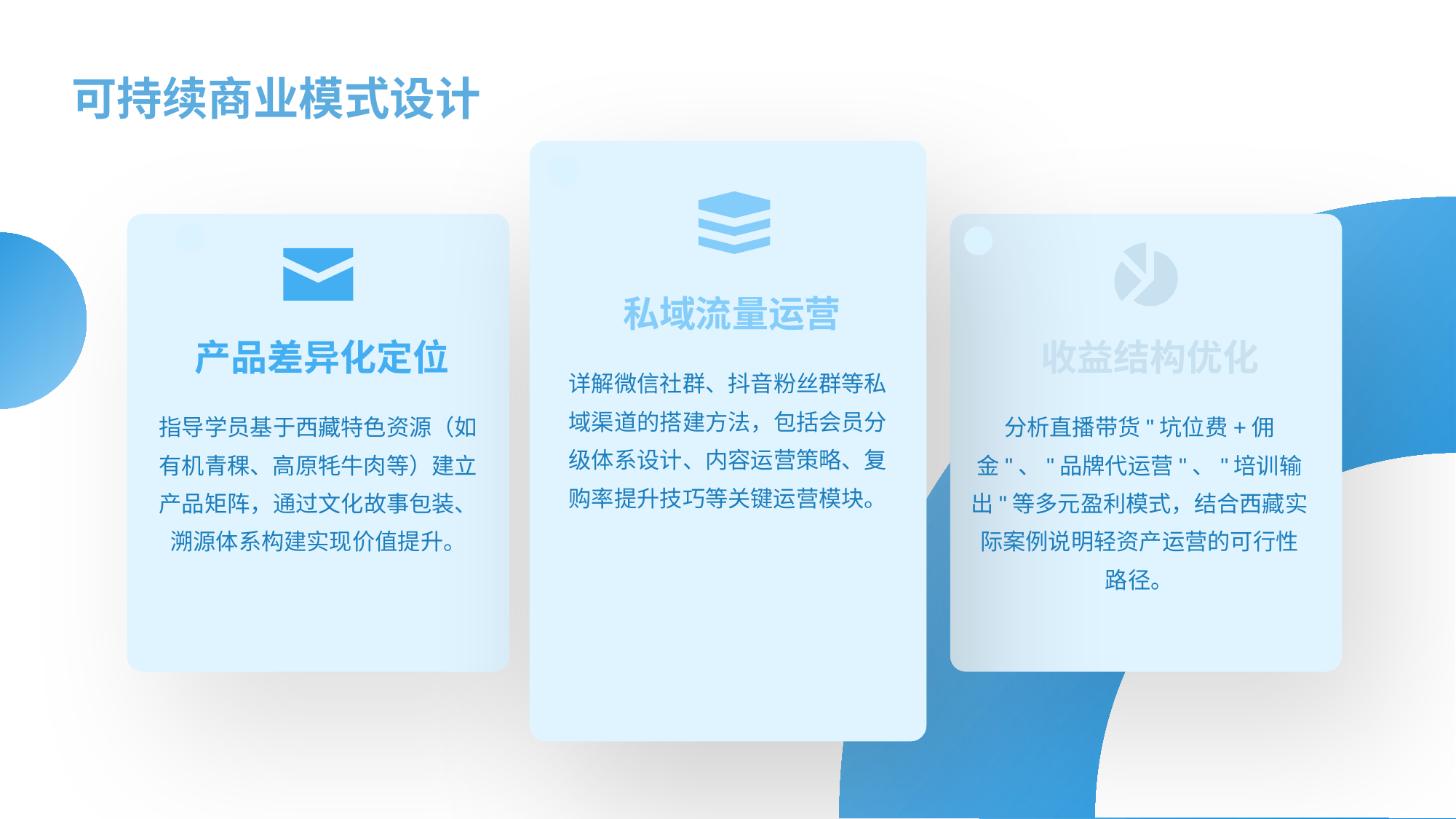

可持续商业模式设计

私域流量运营
产品差异化定位
收益结构优化
详解微信社群、抖音粉丝群等私域渠道的搭建方法，包括会员分级体系设计、内容运营策略、复购率提升技巧等关键运营模块。
指导学员基于西藏特色资源（如有机青稞、高原牦牛肉等）建立产品矩阵，通过文化故事包装、溯源体系构建实现价值提升。
分析直播带货"坑位费+佣金"、"品牌代运营"、"培训输出"等多元盈利模式，结合西藏实际案例说明轻资产运营的可行性路径。